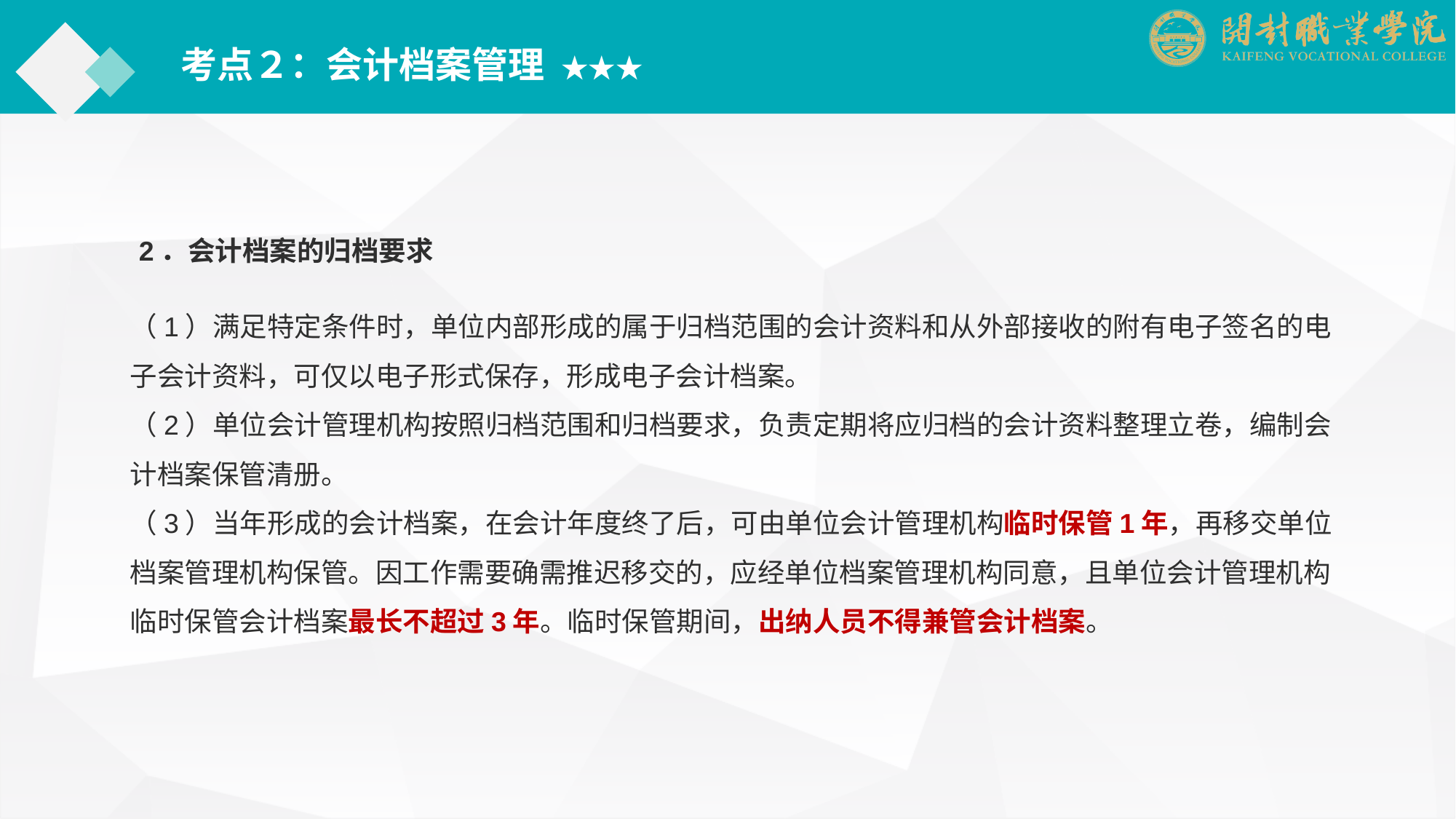

考点２：会计档案管理  ★★★
2．会计档案的归档要求
（1）满足特定条件时，单位内部形成的属于归档范围的会计资料和从外部接收的附有电子签名的电子会计资料，可仅以电子形式保存，形成电子会计档案。
（2）单位会计管理机构按照归档范围和归档要求，负责定期将应归档的会计资料整理立卷，编制会计档案保管清册。
（3）当年形成的会计档案，在会计年度终了后，可由单位会计管理机构临时保管1年，再移交单位档案管理机构保管。因工作需要确需推迟移交的，应经单位档案管理机构同意，且单位会计管理机构临时保管会计档案最长不超过3年。临时保管期间，出纳人员不得兼管会计档案。